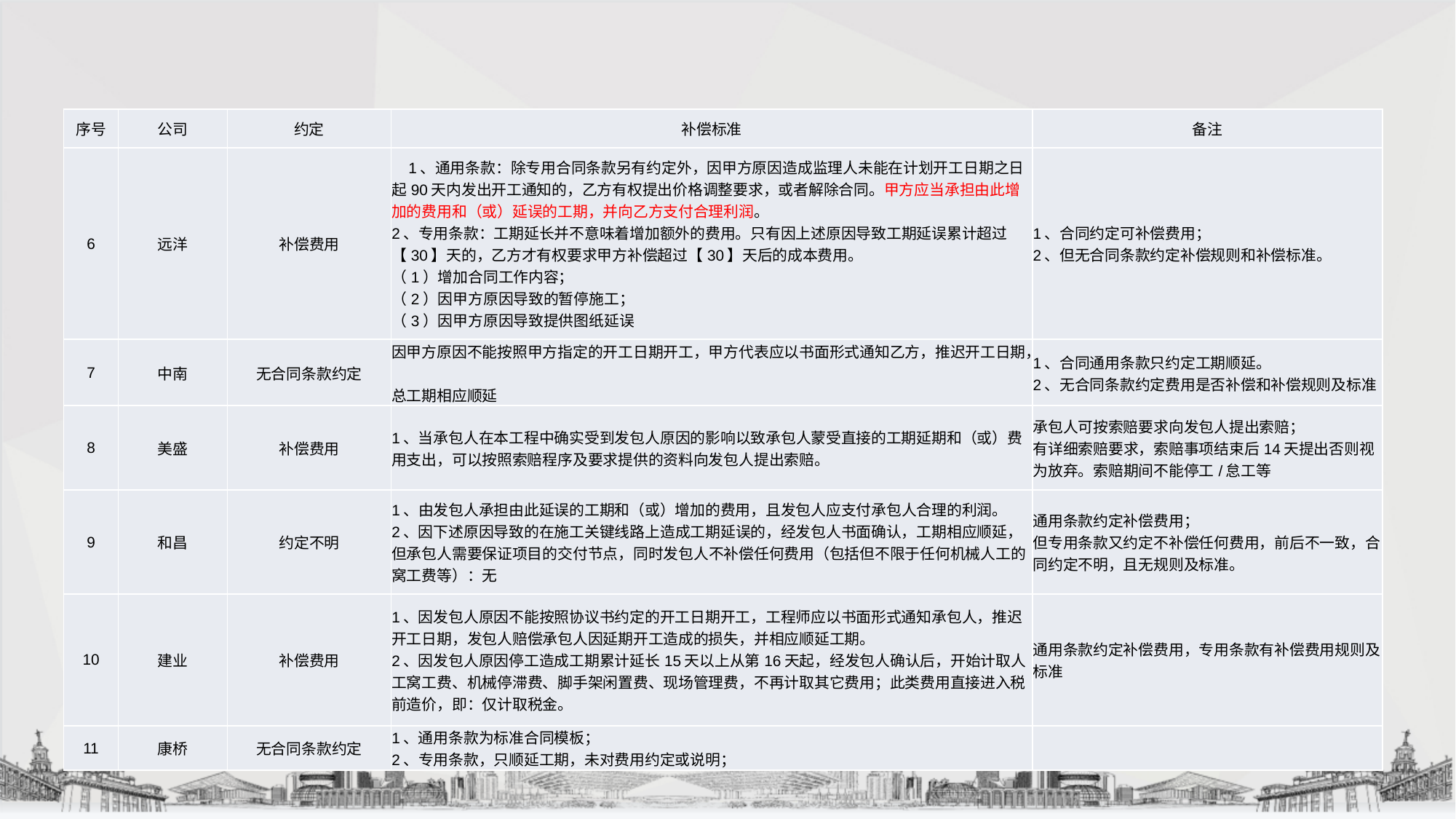

| 序号 | 公司 | 约定 | 补偿标准 | 备注 |
| --- | --- | --- | --- | --- |
| 6 | 远洋 | 补偿费用 | 1、通用条款：除专用合同条款另有约定外，因甲方原因造成监理人未能在计划开工日期之日起90天内发出开工通知的，乙方有权提出价格调整要求，或者解除合同。甲方应当承担由此增加的费用和（或）延误的工期，并向乙方支付合理利润。 2、专用条款：工期延长并不意味着增加额外的费用。只有因上述原因导致工期延误累计超过【30】天的，乙方才有权要求甲方补偿超过【30】天后的成本费用。 （1）增加合同工作内容； （2）因甲方原因导致的暂停施工； （3）因甲方原因导致提供图纸延误 | 1、合同约定可补偿费用； 2、但无合同条款约定补偿规则和补偿标准。 |
| 7 | 中南 | 无合同条款约定 | 因甲方原因不能按照甲方指定的开工日期开工，甲方代表应以书面形式通知乙方，推迟开工日期， 总工期相应顺延 | 1、合同通用条款只约定工期顺延。 2、无合同条款约定费用是否补偿和补偿规则及标准 |
| 8 | 美盛 | 补偿费用 | 1、当承包人在本工程中确实受到发包人原因的影响以致承包人蒙受直接的工期延期和（或）费用支出，可以按照索赔程序及要求提供的资料向发包人提出索赔。 | 承包人可按索赔要求向发包人提出索赔； 有详细索赔要求，索赔事项结束后14天提出否则视为放弃。索赔期间不能停工/怠工等 |
| 9 | 和昌 | 约定不明 | 1、由发包人承担由此延误的工期和（或）增加的费用，且发包人应支付承包人合理的利润。 2、因下述原因导致的在施工关键线路上造成工期延误的，经发包人书面确认，工期相应顺延，但承包人需要保证项目的交付节点，同时发包人不补偿任何费用（包括但不限于任何机械人工的窝工费等）：无 | 通用条款约定补偿费用； 但专用条款又约定不补偿任何费用，前后不一致，合同约定不明，且无规则及标准。 |
| 10 | 建业 | 补偿费用 | 1、因发包人原因不能按照协议书约定的开工日期开工，工程师应以书面形式通知承包人，推迟开工日期，发包人赔偿承包人因延期开工造成的损失，并相应顺延工期。 2、因发包人原因停工造成工期累计延长15天以上从第16天起，经发包人确认后，开始计取人工窝工费、机械停滞费、脚手架闲置费、现场管理费，不再计取其它费用；此类费用直接进入税前造价，即：仅计取税金。 | 通用条款约定补偿费用，专用条款有补偿费用规则及标准 |
| 11 | 康桥 | 无合同条款约定 | 1、通用条款为标准合同模板； 2、专用条款，只顺延工期，未对费用约定或说明； |  |